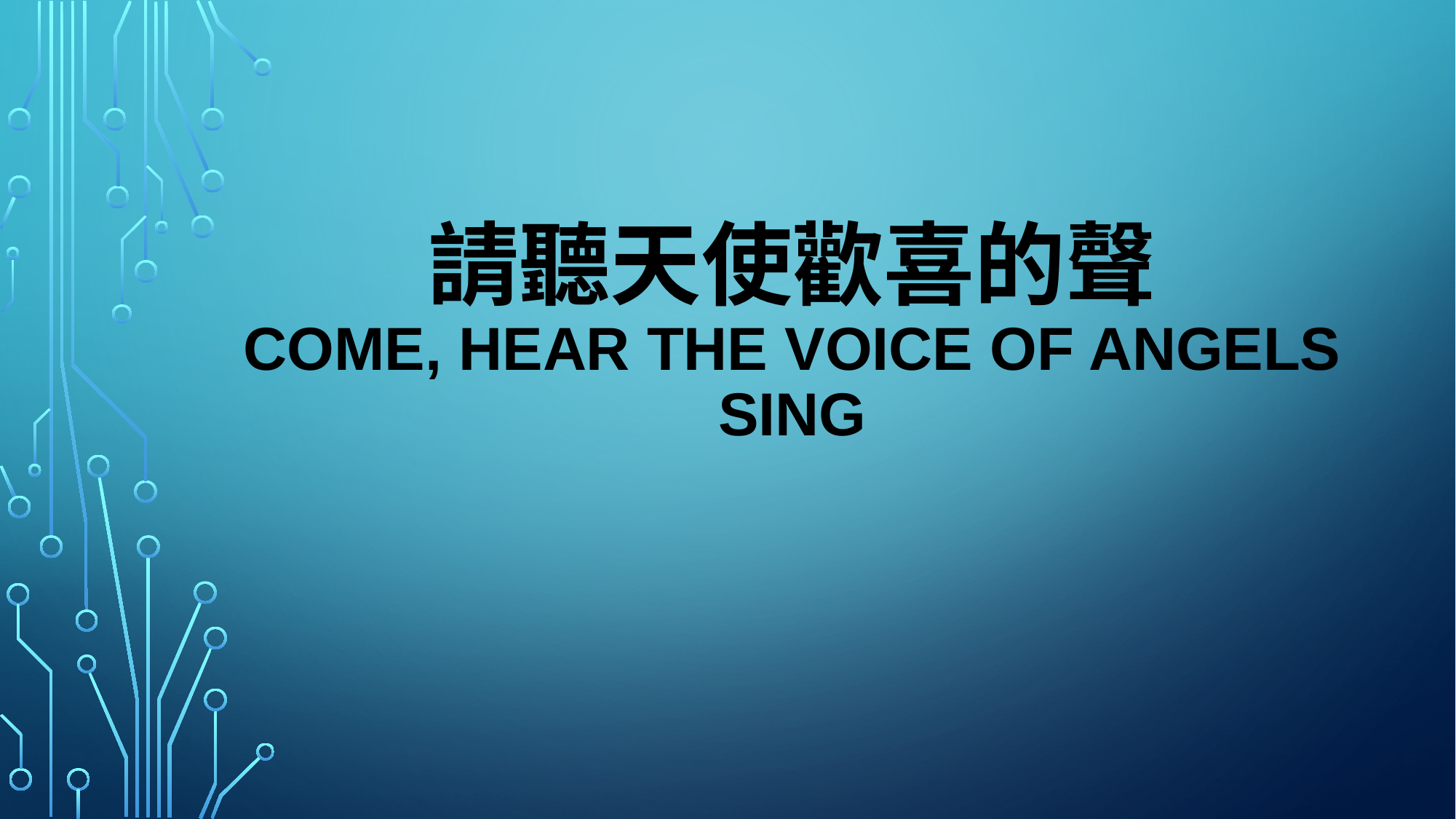

# 請聽天使歡喜的聲 Come, hear the voice of angels sing